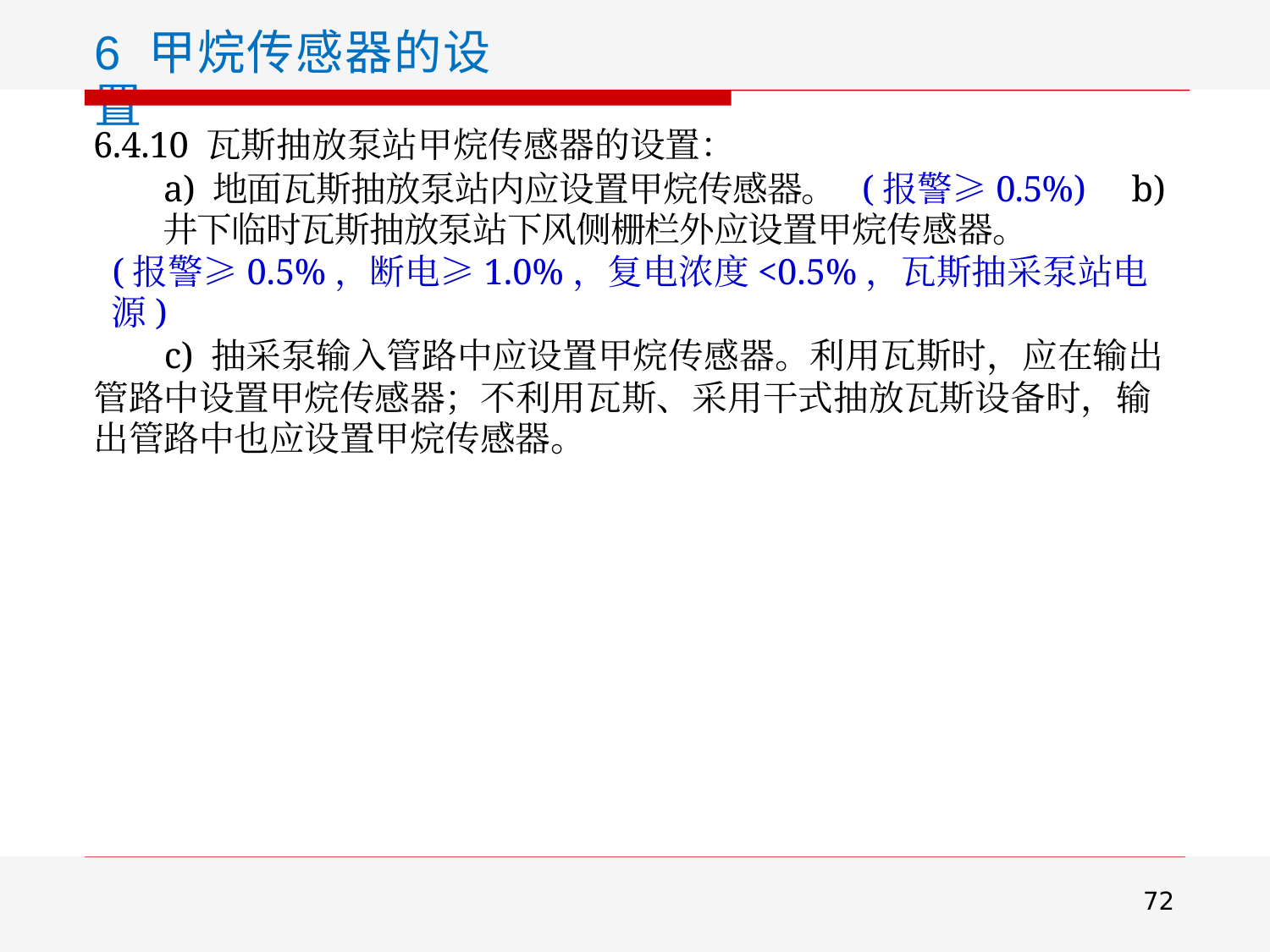

6 甲烷传感器的设置

6.4.10 瓦斯抽放泵站甲烷传感器的设置：
a) 地面瓦斯抽放泵站内应设置甲烷传感器。  (报警≥0.5%)     b) 井下临时瓦斯抽放泵站下风侧栅栏外应设置甲烷传感器。
(报警≥0.5%，断电≥1.0%，复电浓度<0.5%，瓦斯抽采泵站电源)
c) 抽采泵输入管路中应设置甲烷传感器。利用瓦斯时，应在输出 管路中设置甲烷传感器；不利用瓦斯、采用干式抽放瓦斯设备时，输 出管路中也应设置甲烷传感器。

72